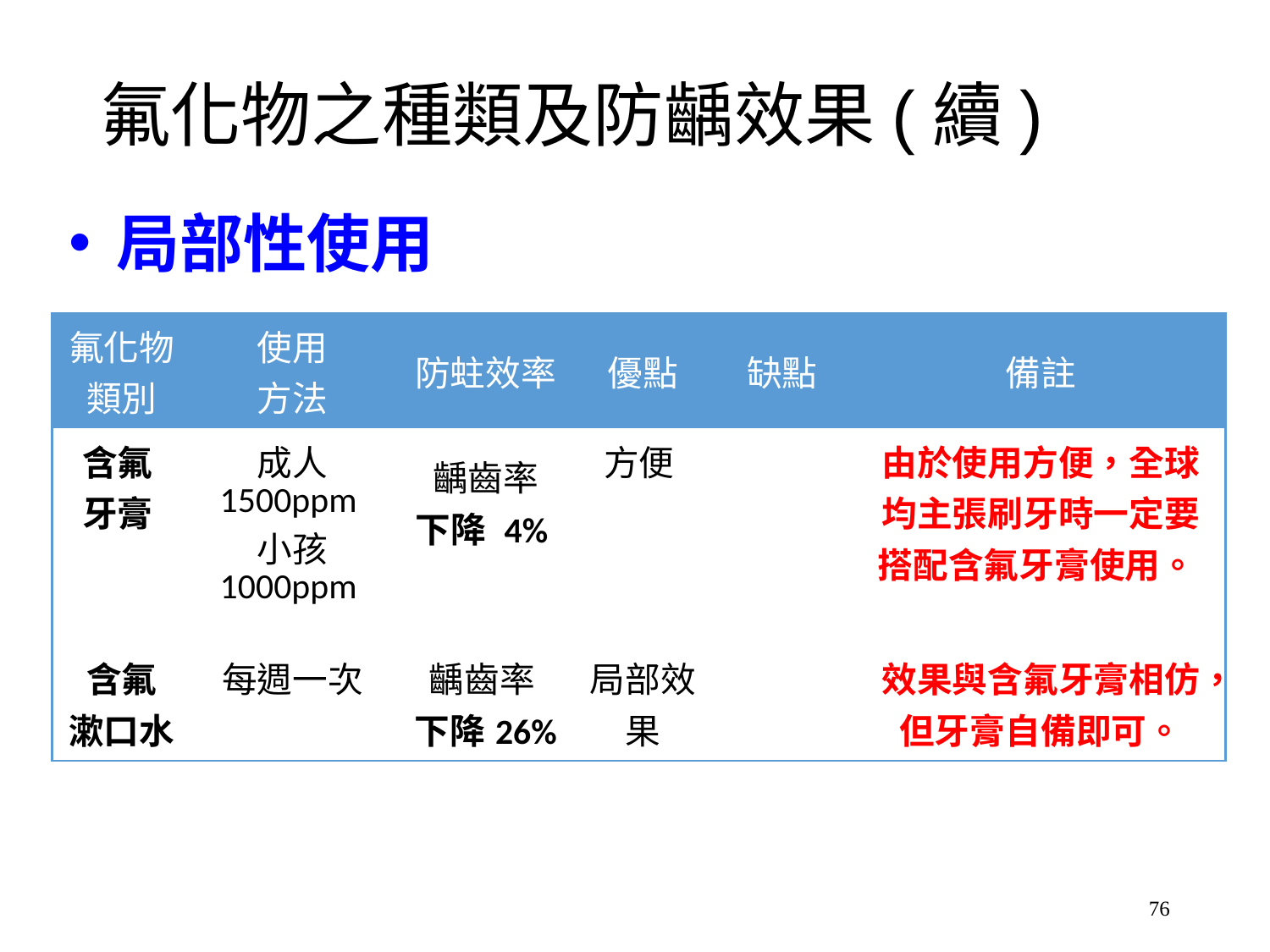

# 氟化物之種類及防齲效果(續)
局部性使用
| 氟化物類別 | 使用 方法 | 防蛀效率 | 優點 | 缺點 | 備註 |
| --- | --- | --- | --- | --- | --- |
| 含氟 牙膏 | 成人 1500ppm 小孩 1000ppm | 齲齒率 下降 4% | 方便 |  | 由於使用方便，全球均主張刷牙時一定要搭配含氟牙膏使用。 |
| 含氟 漱口水 | 每週一次 | 齲齒率 下降26% | 局部效果 |  | 效果與含氟牙膏相仿，但牙膏自備即可。 |
76